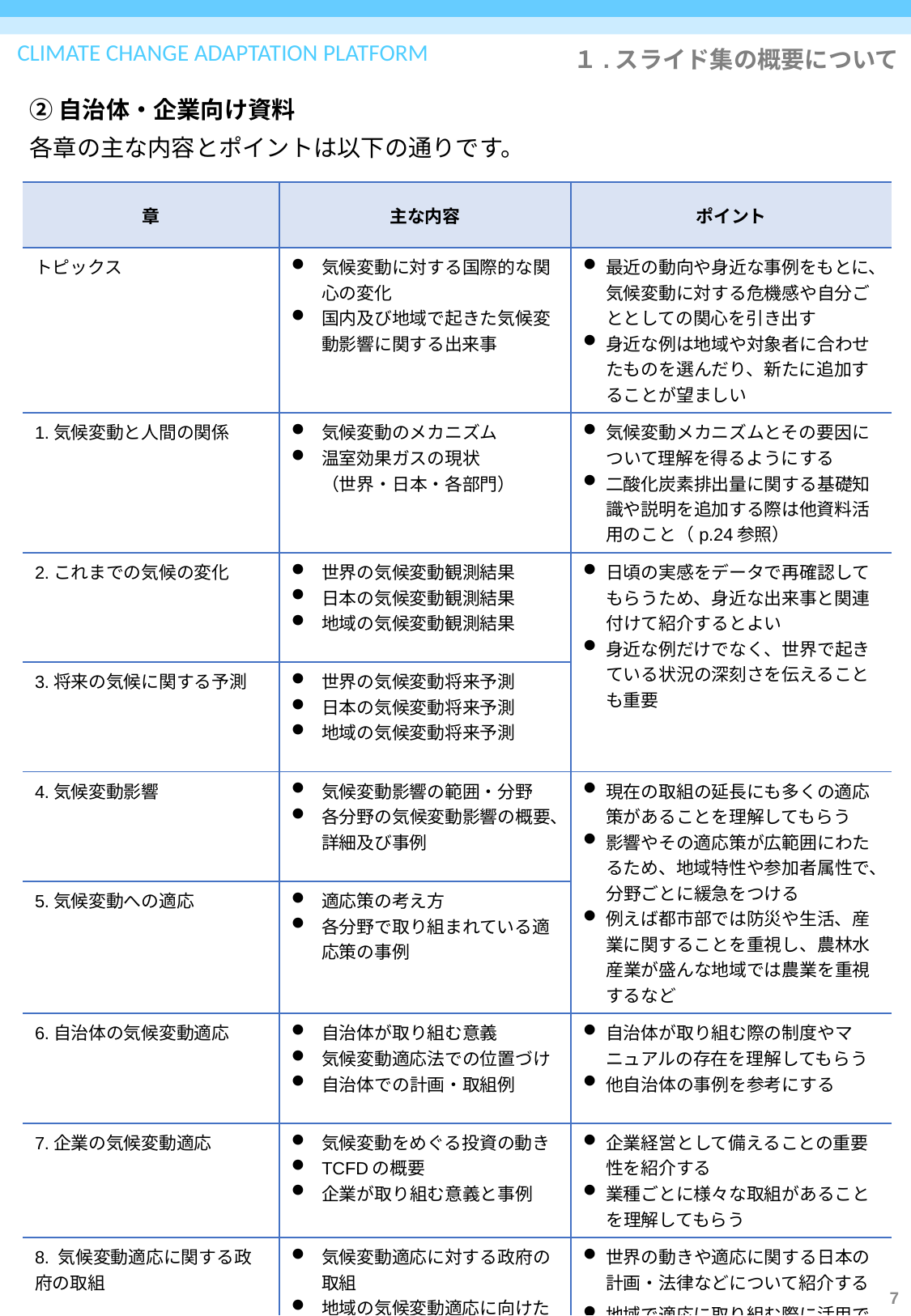

１.スライド集の概要について
②自治体・企業向け資料
各章の主な内容とポイントは以下の通りです。
| 章 | 主な内容 | ポイント |
| --- | --- | --- |
| トピックス | 気候変動に対する国際的な関心の変化 国内及び地域で起きた気候変動影響に関する出来事 | 最近の動向や身近な事例をもとに、気候変動に対する危機感や自分ごととしての関心を引き出す 身近な例は地域や対象者に合わせたものを選んだり、新たに追加することが望ましい |
| 1.気候変動と人間の関係 | 気候変動のメカニズム 温室効果ガスの現状 （世界・日本・各部門） | 気候変動メカニズムとその要因について理解を得るようにする 二酸化炭素排出量に関する基礎知識や説明を追加する際は他資料活用のこと（p.24参照） |
| 2.これまでの気候の変化 | 世界の気候変動観測結果 日本の気候変動観測結果 地域の気候変動観測結果 | 日頃の実感をデータで再確認してもらうため、身近な出来事と関連付けて紹介するとよい 身近な例だけでなく、世界で起きている状況の深刻さを伝えることも重要 |
| 3.将来の気候に関する予測 | 世界の気候変動将来予測 日本の気候変動将来予測 地域の気候変動将来予測 |  |
| 4.気候変動影響 | 気候変動影響の範囲・分野 各分野の気候変動影響の概要、詳細及び事例 | 現在の取組の延長にも多くの適応策があることを理解してもらう 影響やその適応策が広範囲にわたるため、地域特性や参加者属性で、分野ごとに緩急をつける 例えば都市部では防災や生活、産業に関することを重視し、農林水産業が盛んな地域では農業を重視するなど |
| 5.気候変動への適応 | 適応策の考え方 各分野で取り組まれている適応策の事例 |  |
| 6.自治体の気候変動適応 | 自治体が取り組む意義 気候変動適応法での位置づけ 自治体での計画・取組例 | 自治体が取り組む際の制度やマニュアルの存在を理解してもらう 他自治体の事例を参考にする |
| 7.企業の気候変動適応 | 気候変動をめぐる投資の動き TCFDの概要 企業が取り組む意義と事例 | 企業経営として備えることの重要性を紹介する 業種ごとに様々な取組があることを理解してもらう |
| 8. 気候変動適応に関する政府の取組 | 気候変動適応に対する政府の取組 地域の気候変動適応に向けた支援の枠組み | 世界の動きや適応に関する日本の計画・法律などについて紹介する 地域で適応に取り組む際に活用できる様々な支援を知ってもらう |
7